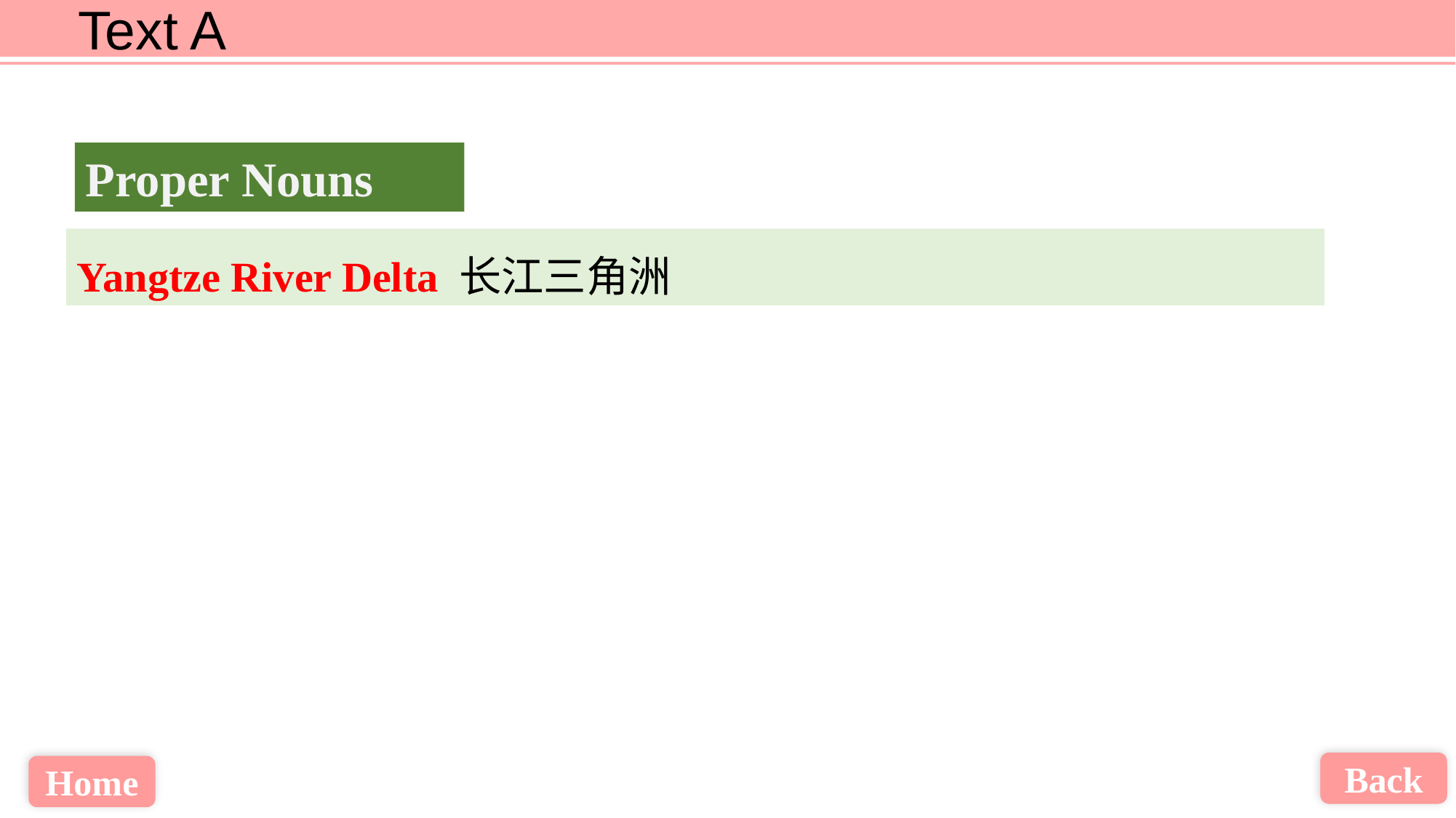

Proper Nouns
Yangtze River Delta 长江三角洲
Back